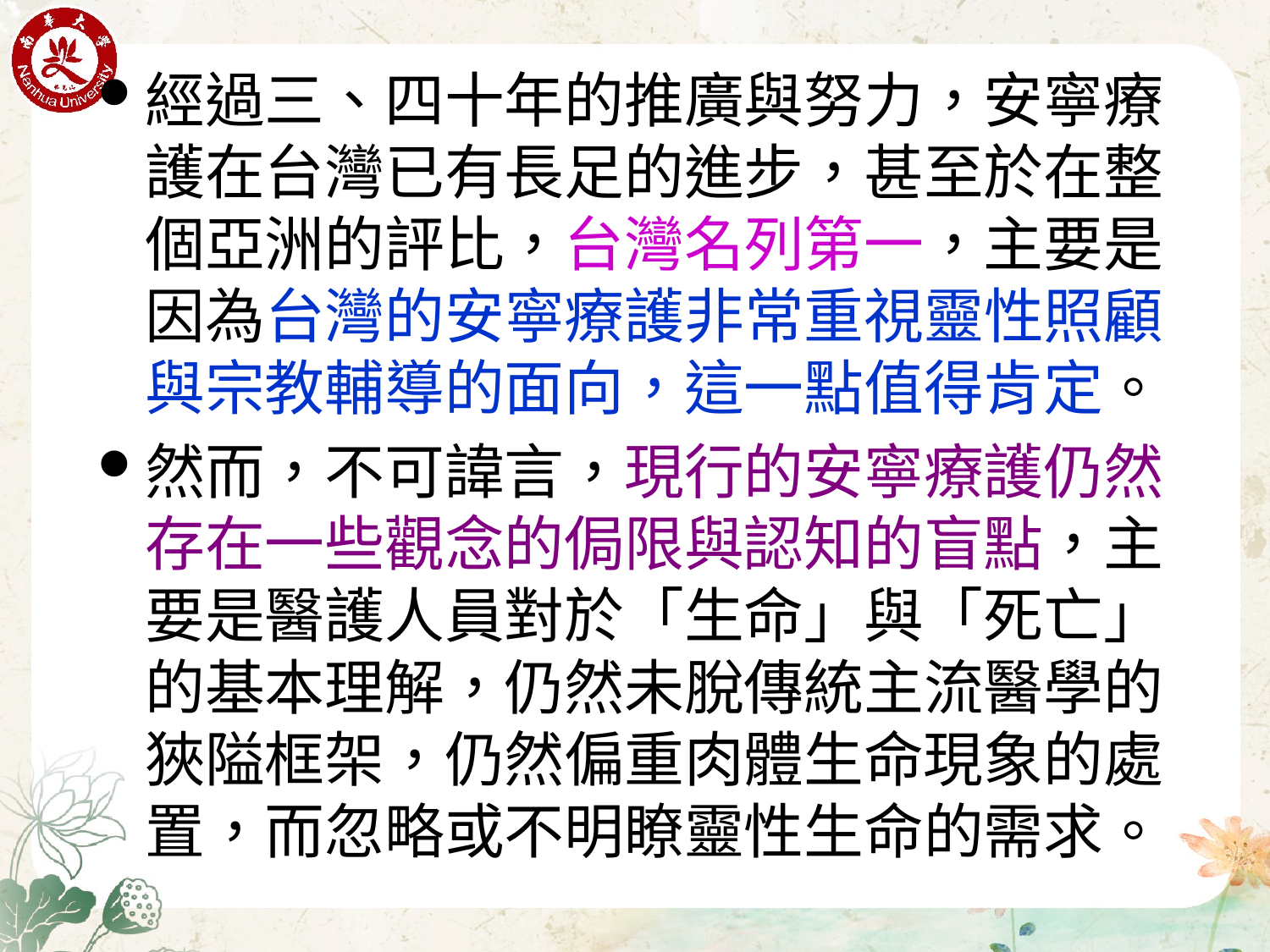

經過三、四十年的推廣與努力，安寧療護在台灣已有長足的進步，甚至於在整個亞洲的評比，台灣名列第一，主要是因為台灣的安寧療護非常重視靈性照顧與宗教輔導的面向，這一點值得肯定。
然而，不可諱言，現行的安寧療護仍然存在一些觀念的侷限與認知的盲點，主要是醫護人員對於「生命」與「死亡」的基本理解，仍然未脫傳統主流醫學的狹隘框架，仍然偏重肉體生命現象的處置，而忽略或不明瞭靈性生命的需求。